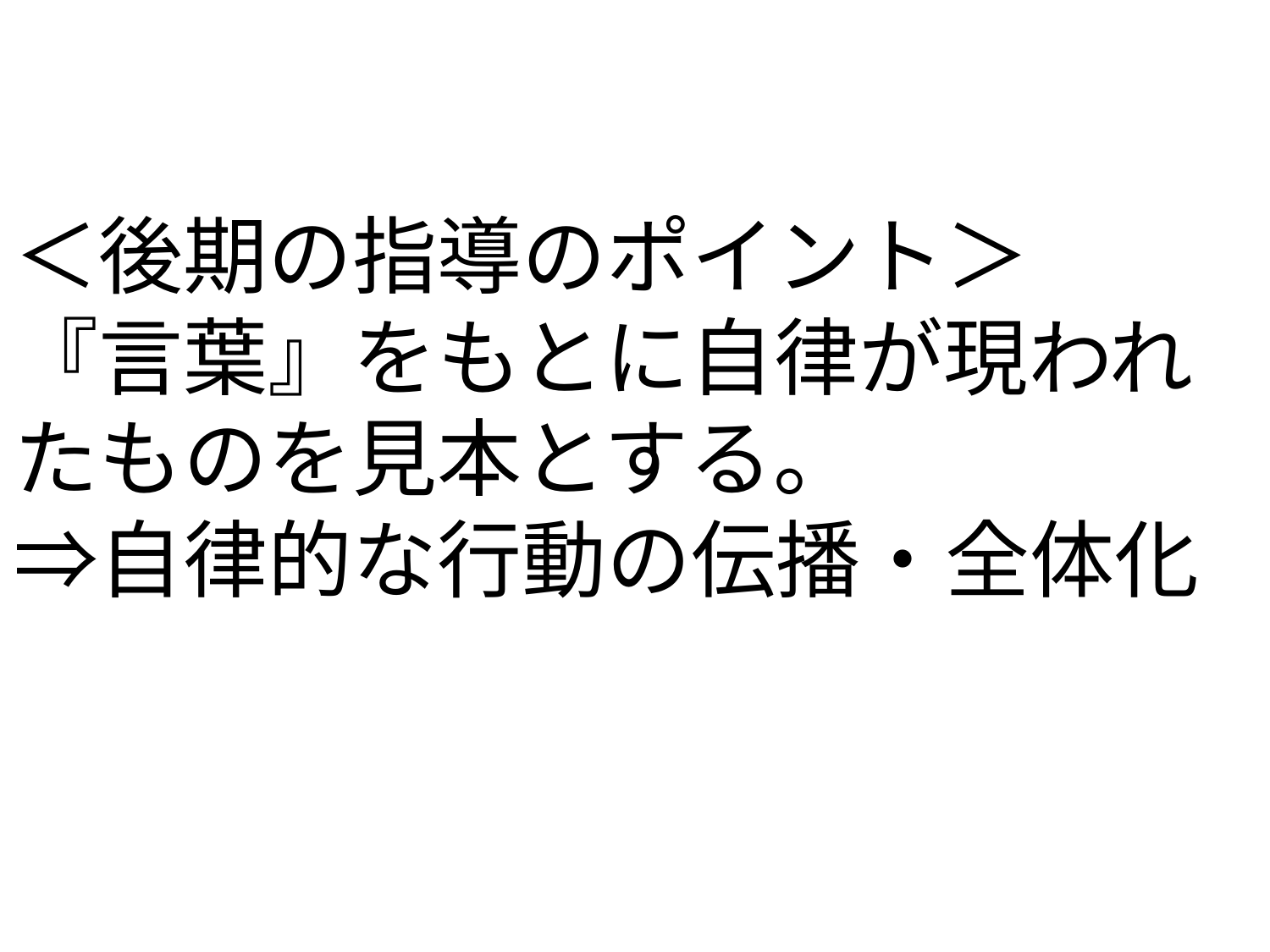

# ＜後期の指導のポイント＞ 『言葉』をもとに自律が現われたものを見本とする。 ⇒自律的な行動の伝播・全体化